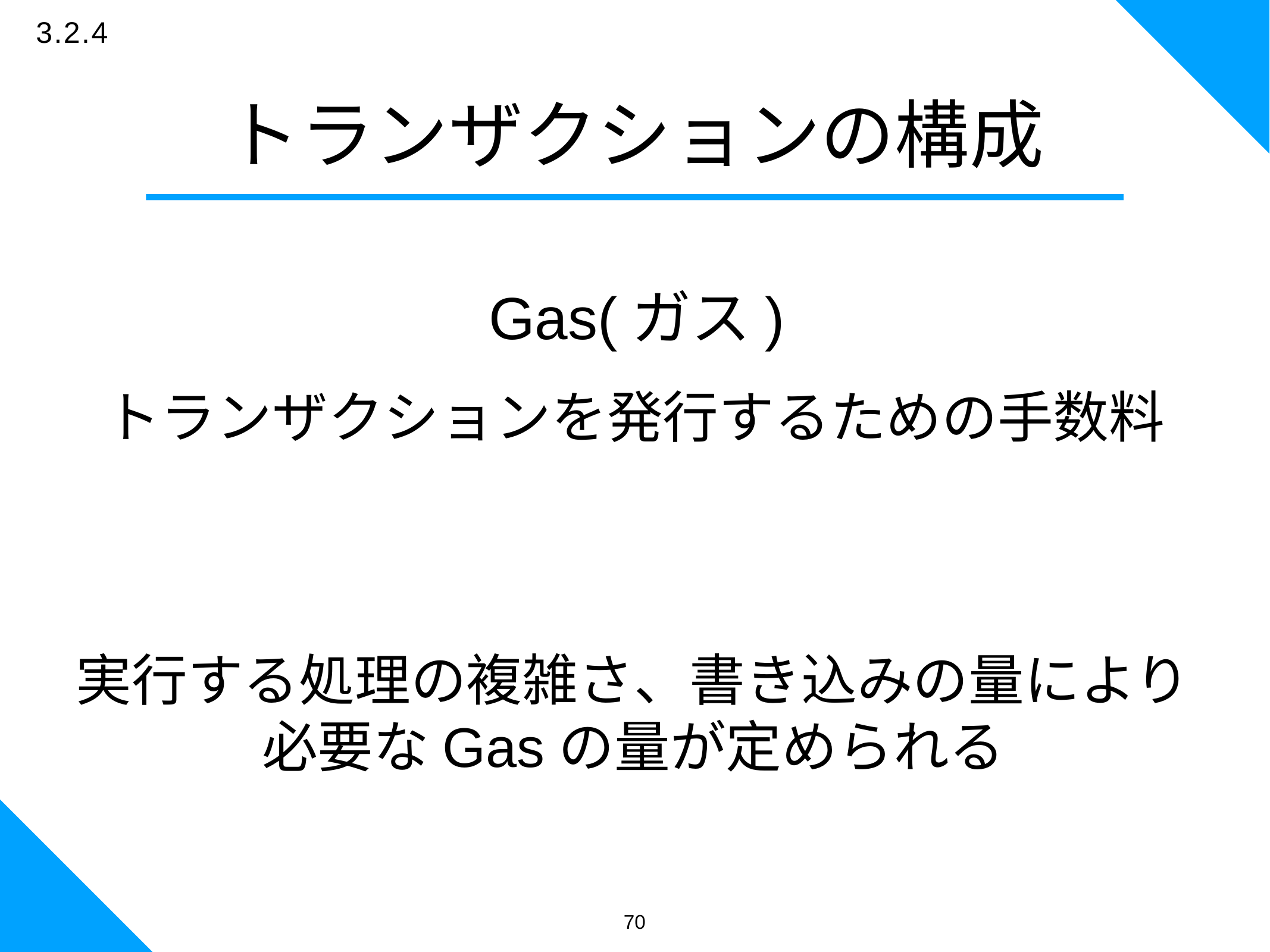

70
3.2.4
# トランザクションの構成
Gas(ガス)
トランザクションを発行するための手数料
実行する処理の複雑さ、書き込みの量により
必要なGasの量が定められる